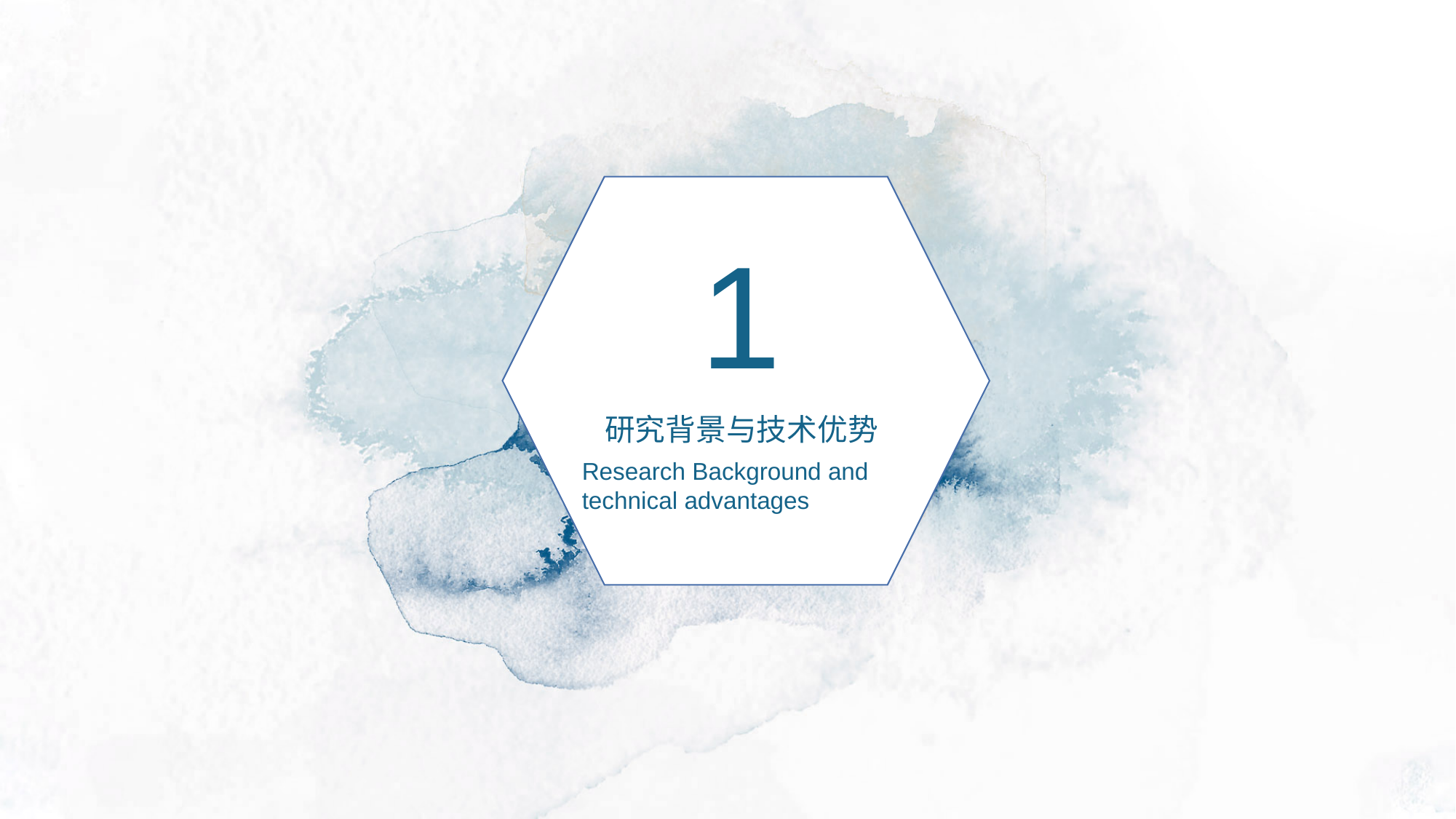

1

研究背景与技术优势
Research Background and technical advantages